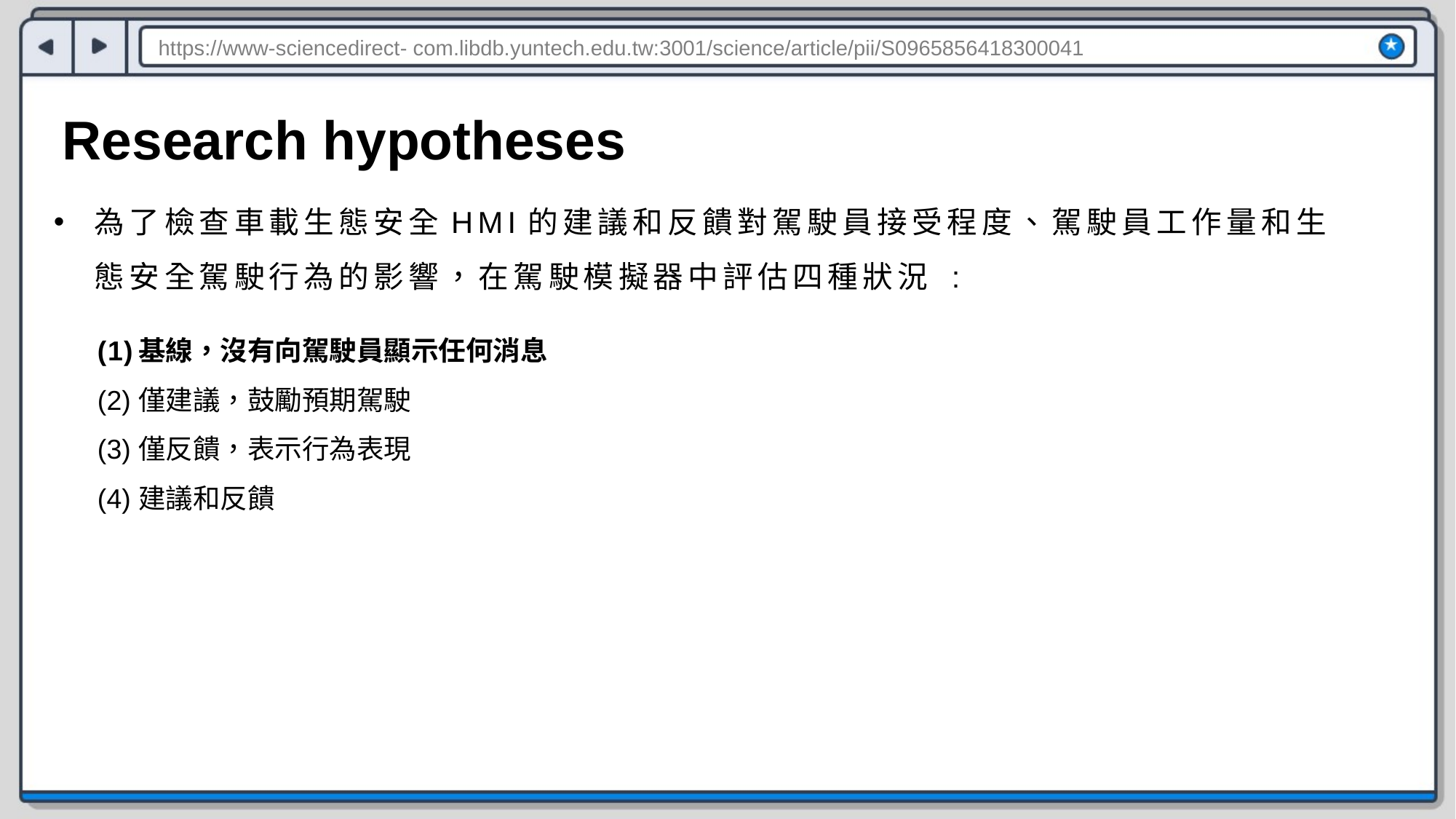

https://www-sciencedirect- com.libdb.yuntech.edu.tw:3001/science/article/pii/S0965856418300041
Research hypotheses
為了檢查車載生態安全HMI的建議和反饋對駕駛員接受程度、駕駛員工作量和生態安全駕駛行為的影響，在駕駛模擬器中評估四種狀況 :
基線，沒有向駕駛員顯示任何消息
僅建議，鼓勵預期駕駛
僅反饋，表示行為表現
建議和反饋